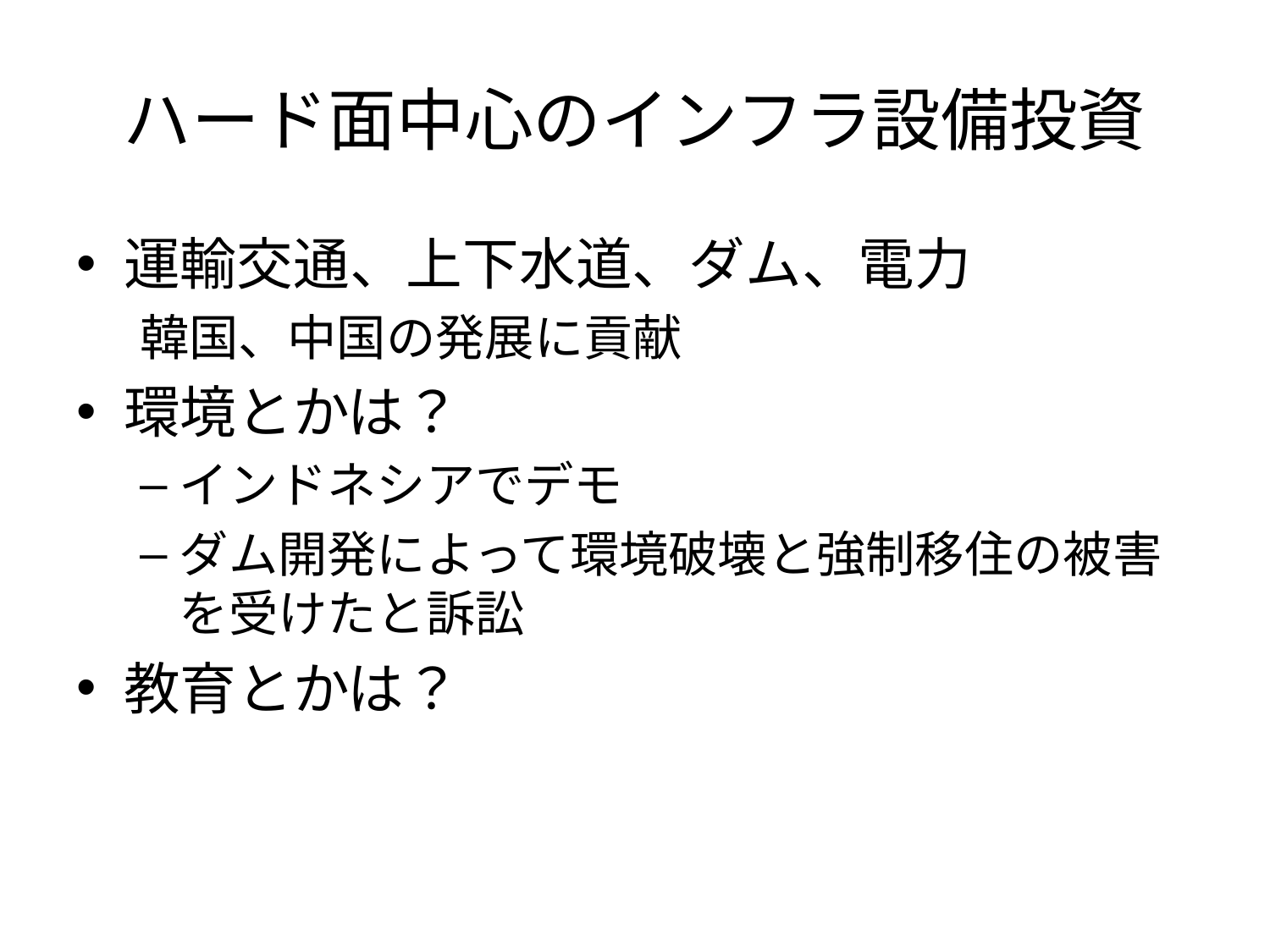

# ハード面中心のインフラ設備投資
運輸交通、上下水道、ダム、電力
韓国、中国の発展に貢献
環境とかは？
インドネシアでデモ
ダム開発によって環境破壊と強制移住の被害を受けたと訴訟
教育とかは？